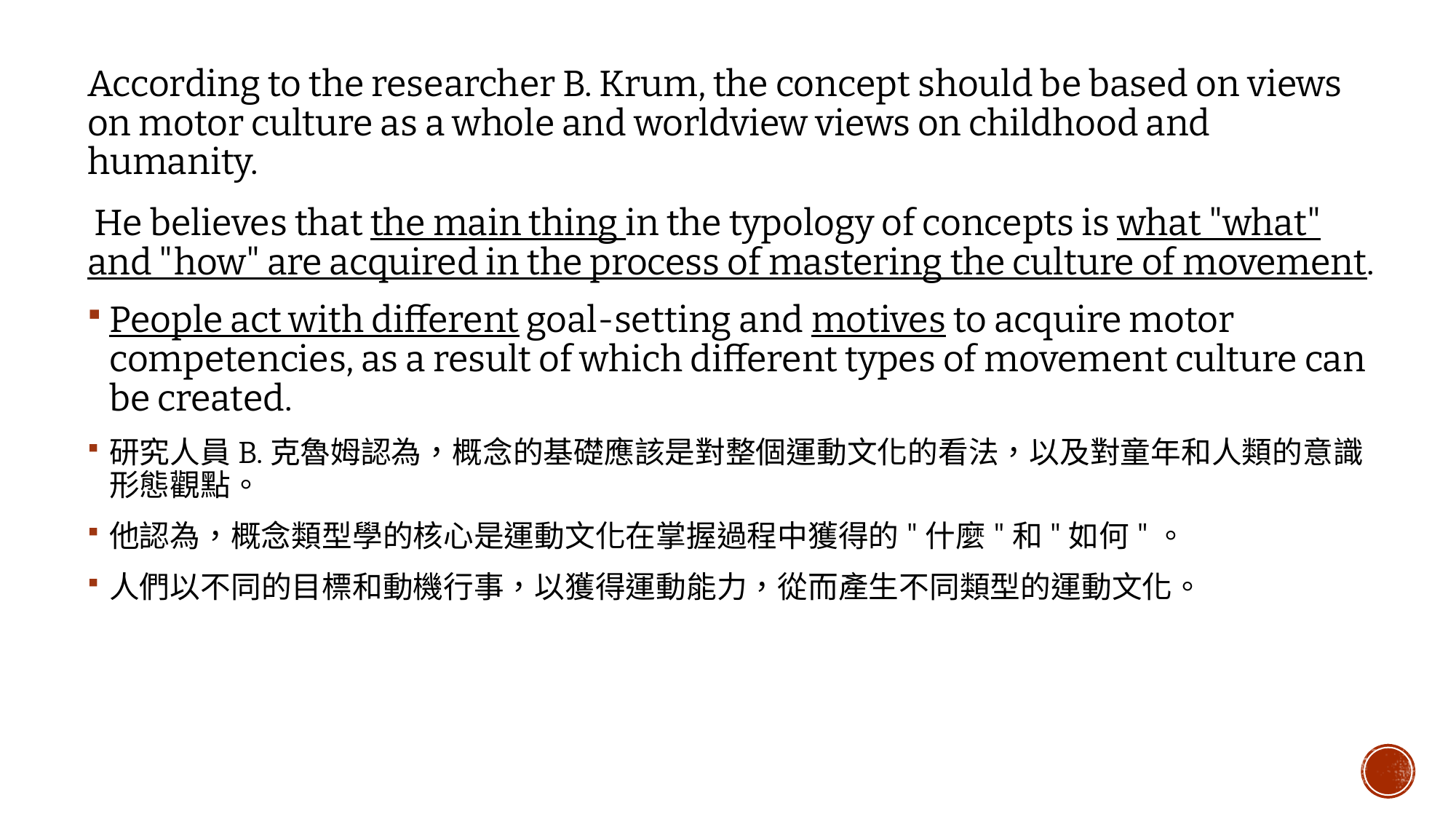

According to the researcher B. Krum, the concept should be based on views on motor culture as a whole and worldview views on childhood and humanity.
 He believes that the main thing in the typology of concepts is what "what" and "how" are acquired in the process of mastering the culture of movement.
People act with different goal-setting and motives to acquire motor competencies, as a result of which different types of movement culture can be created.
研究人員B.克魯姆認為，概念的基礎應該是對整個運動文化的看法，以及對童年和人類的意識形態觀點。
他認為，概念類型學的核心是運動文化在掌握過程中獲得的"什麼"和"如何"。
人們以不同的目標和動機行事，以獲得運動能力，從而產生不同類型的運動文化。